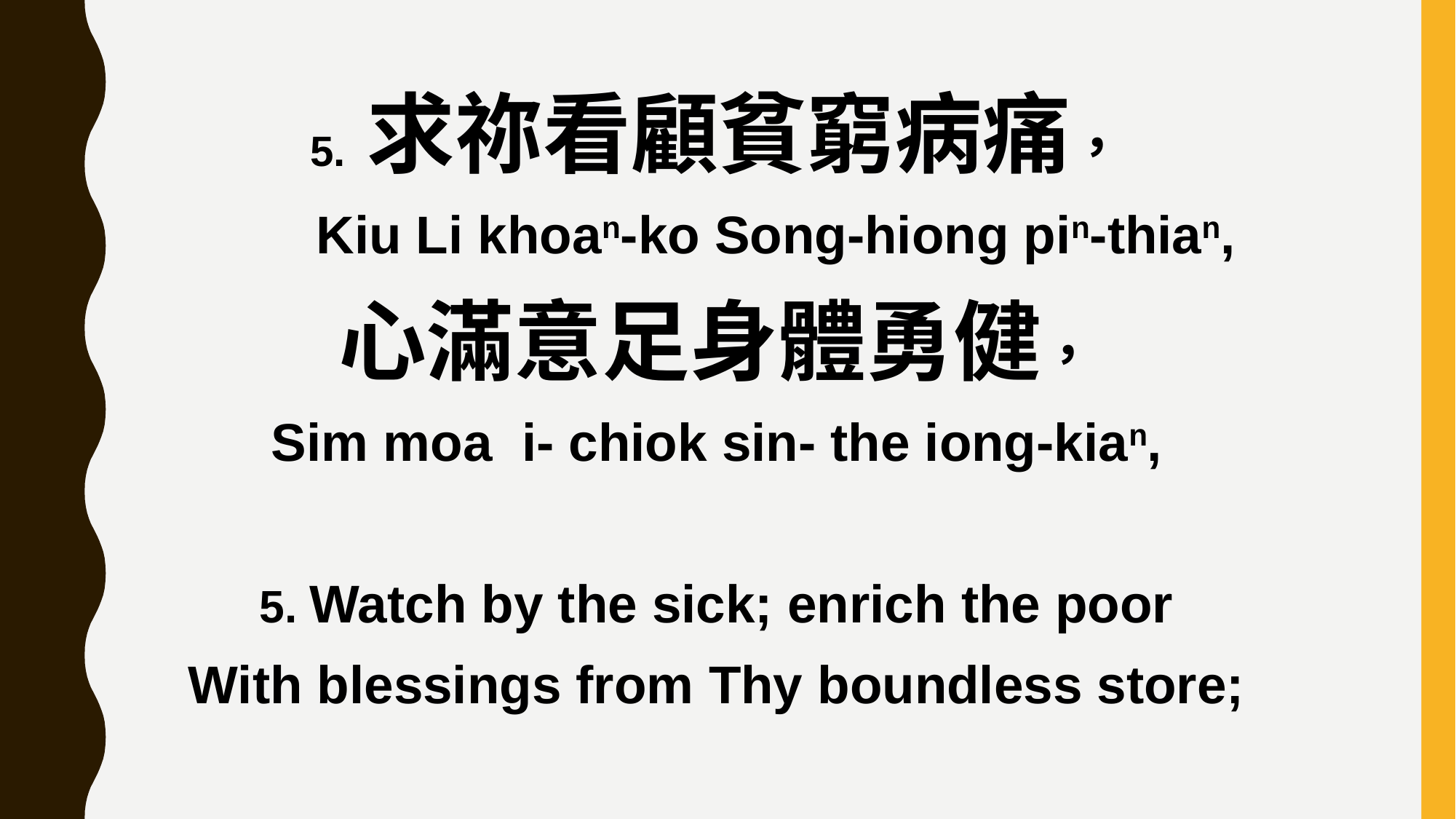

5. 求祢看顧貧窮病痛，
        Kiu Li khoan-ko Song-hiong pin-thian,
心滿意足身體勇健，
Sim moa  i- chiok sin- the iong-kian,

5. Watch by the sick; enrich the poor
With blessings from Thy boundless store;